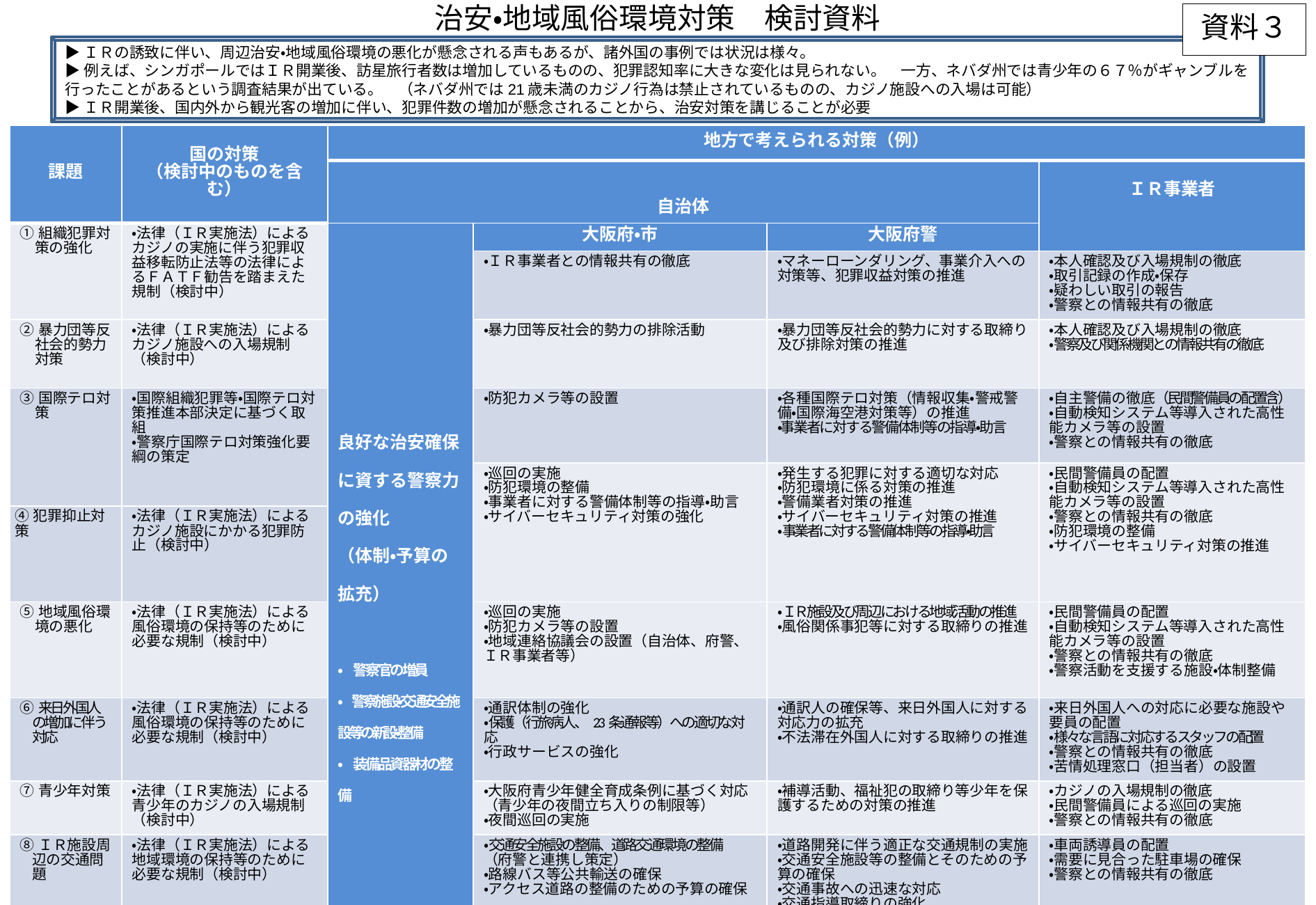

# 治安・地域風俗環境対策　検討資料
資料３
▶ＩＲの誘致に伴い、周辺治安・地域風俗環境の悪化が懸念される声もあるが、諸外国の事例では状況は様々。
▶例えば、シンガポールではＩＲ開業後、訪星旅行者数は増加しているものの、犯罪認知率に大きな変化は見られない。　一方、ネバダ州では青少年の６７％がギャンブルを行ったことがあるという調査結果が出ている。　（ネバダ州では21歳未満のカジノ行為は禁止されているものの、カジノ施設への入場は可能）
▶ＩＲ開業後、国内外から観光客の増加に伴い、犯罪件数の増加が懸念されることから、治安対策を講じることが必要
| 課題 | 国の対策 （検討中のものを含む） | 地方で考えられる対策（例） |  |  |  |
| --- | --- | --- | --- | --- | --- |
|  |  | 自治体 |  |  | ＩＲ事業者 |
| ①組織犯罪対策の強化 | ・法律（ＩＲ実施法）によるカジノの実施に伴う犯罪収益移転防止法等の法律によるＦＡＴＦ勧告を踏まえた規制（検討中） | 良好な治安確保に資する警察力の強化 （体制・予算の拡充） ・　警察官の増員 ・　警察施設・交通安全施設等の新設・整備 ・　装備品資器材の整備 | 大阪府・市 | 大阪府警 |  |
|  |  |  | ・ＩＲ事業者との情報共有の徹底 | ・マネーローンダリング、事業介入への対策等、犯罪収益対策の推進 | ・本人確認及び入場規制の徹底 ・取引記録の作成・保存 ・疑わしい取引の報告 ・警察との情報共有の徹底 |
| ②暴力団等反社会的勢力対策 | ・法律（ＩＲ実施法）によるカジノ施設への入場規制（検討中） |  | ・暴力団等反社会的勢力の排除活動 | ・暴力団等反社会的勢力に対する取締り及び排除対策の推進 | ・本人確認及び入場規制の徹底 ・警察及び関係機関との情報共有の徹底 |
| ③国際テロ対策 | ・国際組織犯罪等・国際テロ対策推進本部決定に基づく取組 ・警察庁国際テロ対策強化要綱の策定 |  | ・防犯カメラ等の設置 | ・各種国際テロ対策（情報収集・警戒警備・国際海空港対策等）の推進 ・事業者に対する警備体制等の指導・助言 | ・自主警備の徹底（民間警備員の配置含） ・自動検知システム等導入された高性能カメラ等の設置 ・警察との情報共有の徹底 |
|  |  |  | ・巡回の実施 ・防犯環境の整備 ・事業者に対する警備体制等の指導・助言 ・サイバーセキュリティ対策の強化 | ・発生する犯罪に対する適切な対応 ・防犯環境に係る対策の推進 ・警備業者対策の推進 ・サイバーセキュリティ対策の推進 ・事業者に対する警備体制等の指導・助言 | ・民間警備員の配置 ・自動検知システム等導入された高性能カメラ等の設置 ・警察との情報共有の徹底 ・防犯環境の整備 ・サイバーセキュリティ対策の推進 |
| ④犯罪抑止対策 | ・法律（ＩＲ実施法）によるカジノ施設にかかる犯罪防止（検討中） |  |  |  |  |
| ⑤地域風俗環境の悪化 | ・法律（ＩＲ実施法）による風俗環境の保持等のために必要な規制（検討中） |  | ・巡回の実施 ・防犯カメラ等の設置 ・地域連絡協議会の設置（自治体、府警、ＩＲ事業者等） | ・ＩＲ施設及び周辺における地域活動の推進 ・風俗関係事犯等に対する取締りの推進 | ・民間警備員の配置 ・自動検知システム等導入された高性能カメラ等の設置 ・警察との情報共有の徹底 ・警察活動を支援する施設・体制整備 |
| ⑥来日外国人の増加に伴う対応 | ・法律（ＩＲ実施法）による風俗環境の保持等のために必要な規制（検討中） |  | ・通訳体制の強化 ・保護（行旅病人、23条通報等）への適切な対応 ・行政サービスの強化 | ・通訳人の確保等、来日外国人に対する対応力の拡充 ・不法滞在外国人に対する取締りの推進 | ・来日外国人への対応に必要な施設や要員の配置 ・様々な言語に対応するスタッフの配置 ・警察との情報共有の徹底 ・苦情処理窓口（担当者）の設置 |
| ⑦青少年対策 | ・法律（ＩＲ実施法）による青少年のカジノの入場規制（検討中） |  | ・大阪府青少年健全育成条例に基づく対応（青少年の夜間立ち入りの制限等） ・夜間巡回の実施 | ・補導活動、福祉犯の取締り等少年を保護するための対策の推進 | ・カジノの入場規制の徹底 ・民間警備員による巡回の実施 ・警察との情報共有の徹底 |
| ⑧ＩＲ施設周辺の交通問題 | ・法律（ＩＲ実施法）による地域環境の保持等のために必要な規制（検討中） |  | ・交通安全施設の整備、道路交通環境の整備 （府警と連携し策定） ・路線バス等公共輸送の確保 ・アクセス道路の整備のための予算の確保 | ・道路開発に伴う適正な交通規制の実施 ・交通安全施設等の整備とそのための予算の確保 ・交通事故への迅速な対応 ・交通指導取締りの強化 | ・車両誘導員の配置 ・需要に見合った駐車場の確保 ・警察との情報共有の徹底 |
| ⑨ＩＲ事業者等への規制 | ・法律（ＩＲ実施法）によるＩＲ事業者の適格性審査（検討中） ・ＩＲ事業者、従業員の背面調査、ライセンス停止（検討中） |  | ・ＩＲ事業者に対する規制、監督（国で検討中） | ・ＩＲ関連施設における適確な許可等業務 | ・警察との情報共有の徹底 |